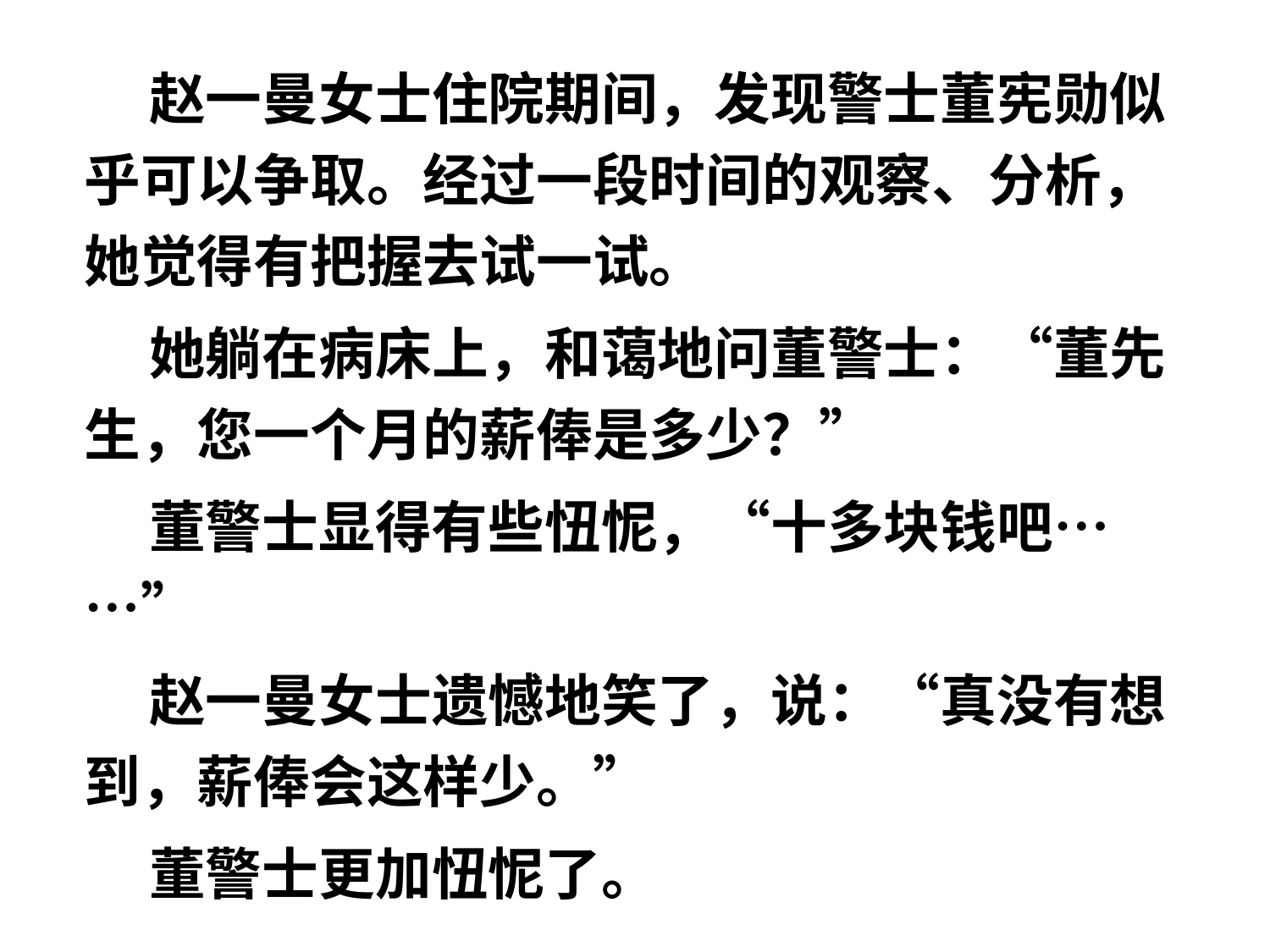

赵一曼女士住院期间，发现警士董宪勋似乎可以争取。经过一段时间的观察、分析，她觉得有把握去试一试。
    她躺在病床上，和蔼地问董警士：“董先生，您一个月的薪俸是多少？”
    董警士显得有些忸怩，“十多块钱吧……”
    赵一曼女士遗憾地笑了，说：“真没有想到，薪俸会这样少。”
    董警士更加忸怩了。